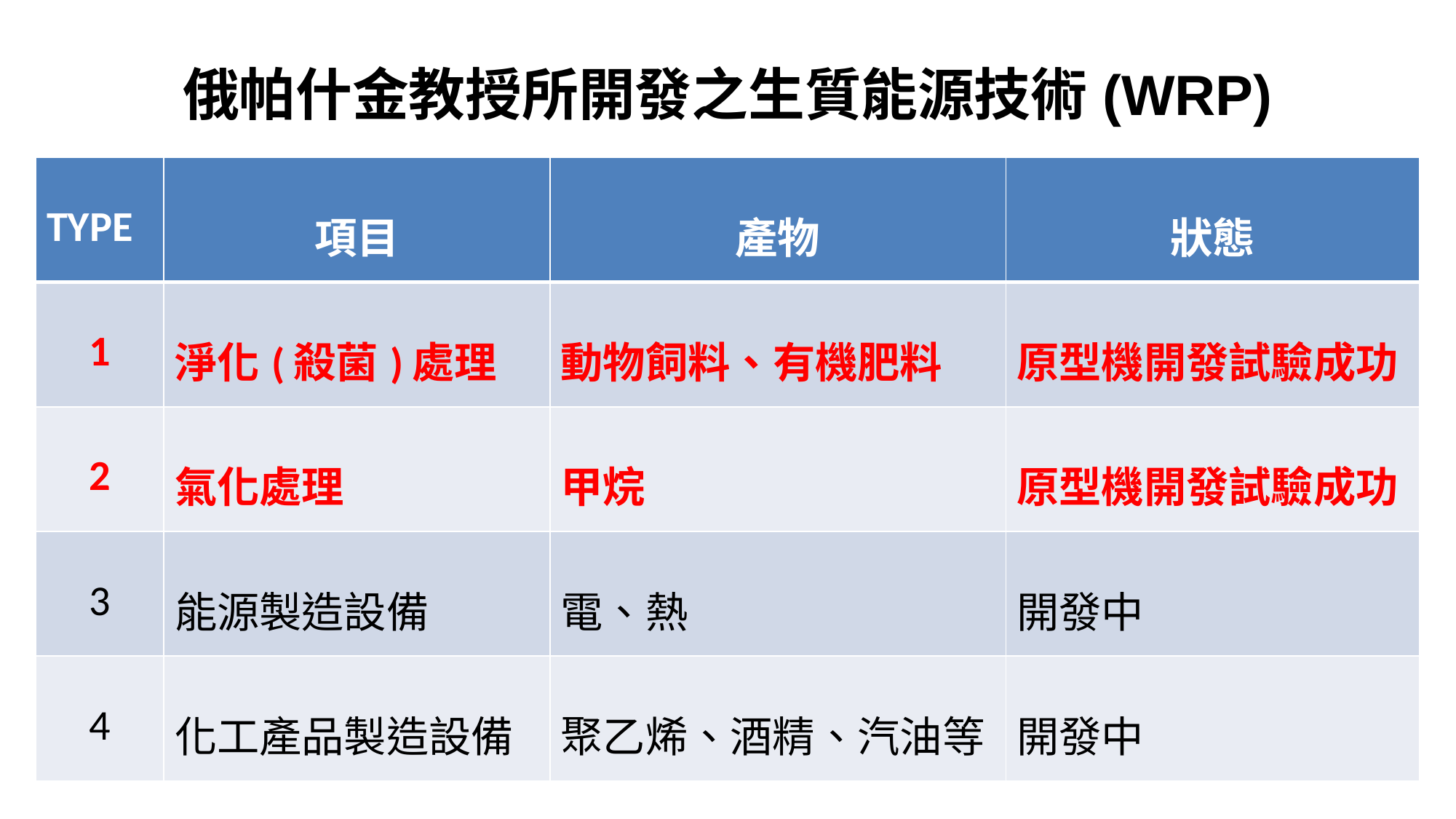

# 俄帕什金教授所開發之生質能源技術(WRP)
| TYPE | 項目 | 產物 | 狀態 |
| --- | --- | --- | --- |
| 1 | 淨化(殺菌)處理 | 動物飼料、有機肥料 | 原型機開發試驗成功 |
| 2 | 氣化處理 | 甲烷 | 原型機開發試驗成功 |
| 3 | 能源製造設備 | 電、熱 | 開發中 |
| 4 | 化工產品製造設備 | 聚乙烯、酒精、汽油等 | 開發中 |